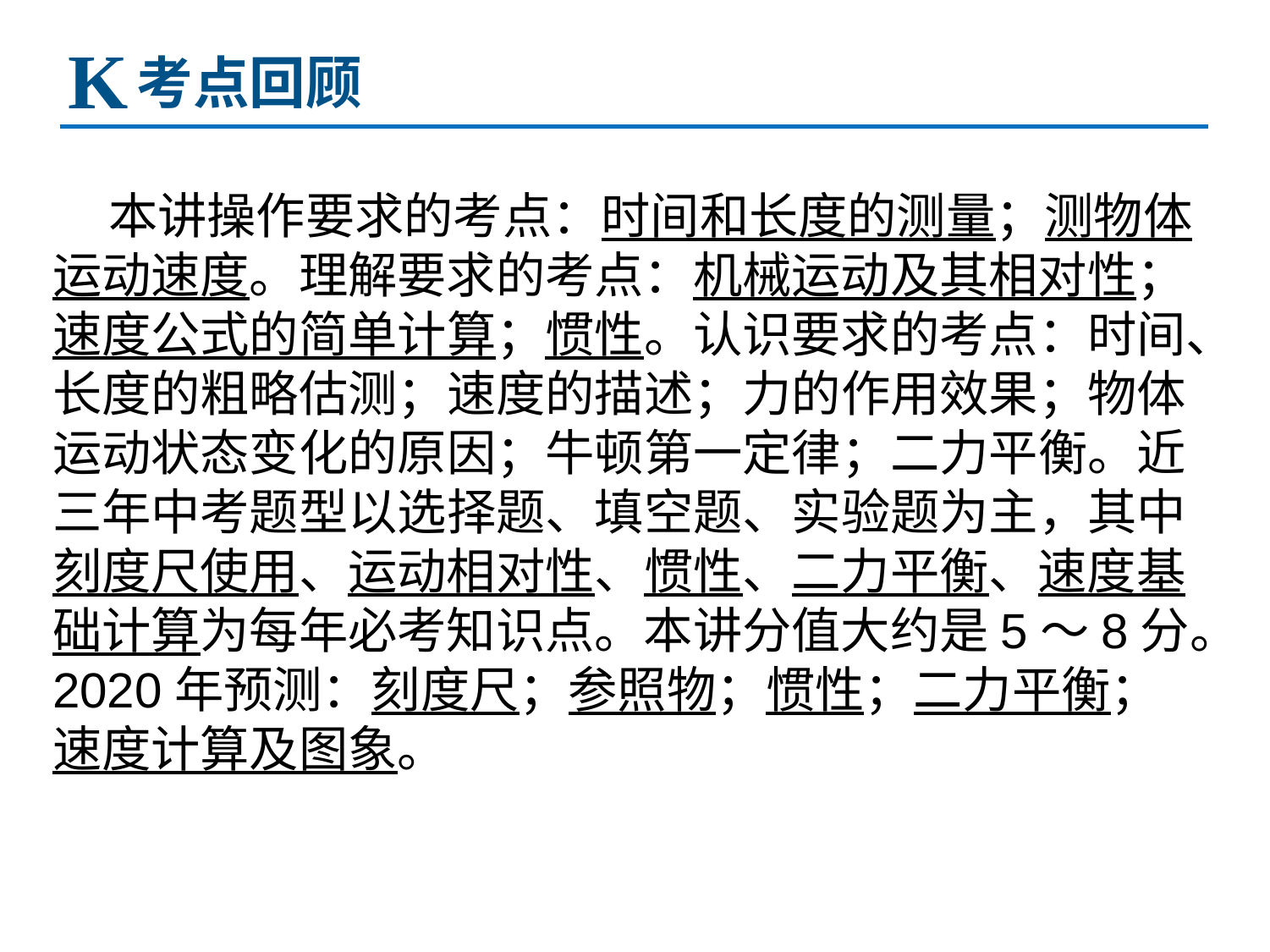

K
考点回顾
    本讲操作要求的考点：时间和长度的测量；测物体运动速度。理解要求的考点：机械运动及其相对性；速度公式的简单计算；惯性。认识要求的考点：时间、长度的粗略估测；速度的描述；力的作用效果；物体运动状态变化的原因；牛顿第一定律；二力平衡。近三年中考题型以选择题、填空题、实验题为主，其中刻度尺使用、运动相对性、惯性、二力平衡、速度基础计算为每年必考知识点。本讲分值大约是5～8分。2020年预测：刻度尺；参照物；惯性；二力平衡；速度计算及图象。